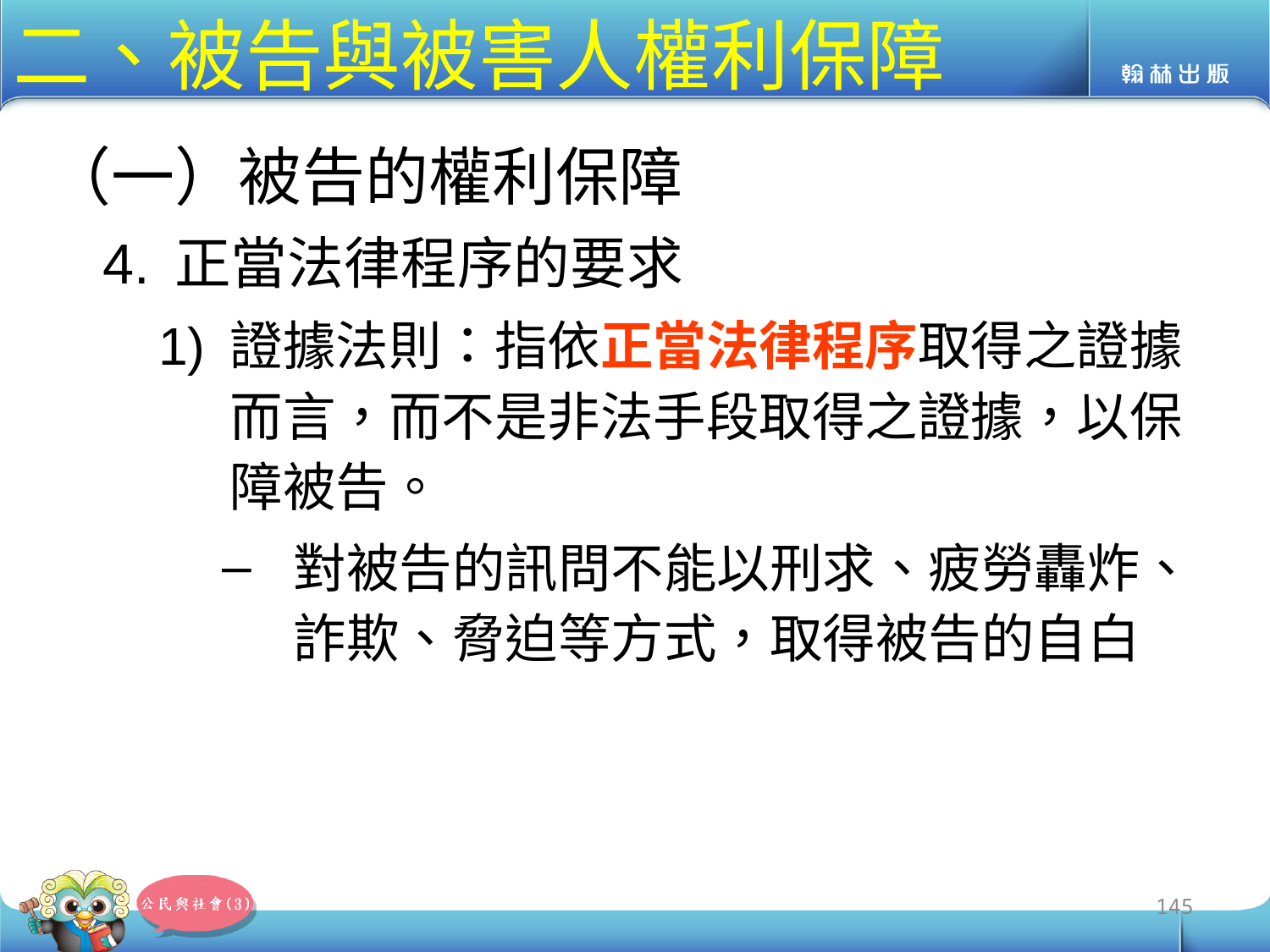

# 二、被告與被害人權利保障
（一）被告的權利保障
正當法律程序的要求
證據法則：指依正當法律程序取得之證據而言，而不是非法手段取得之證據，以保障被告。
對被告的訊問不能以刑求、疲勞轟炸、詐欺、脅迫等方式，取得被告的自白
145